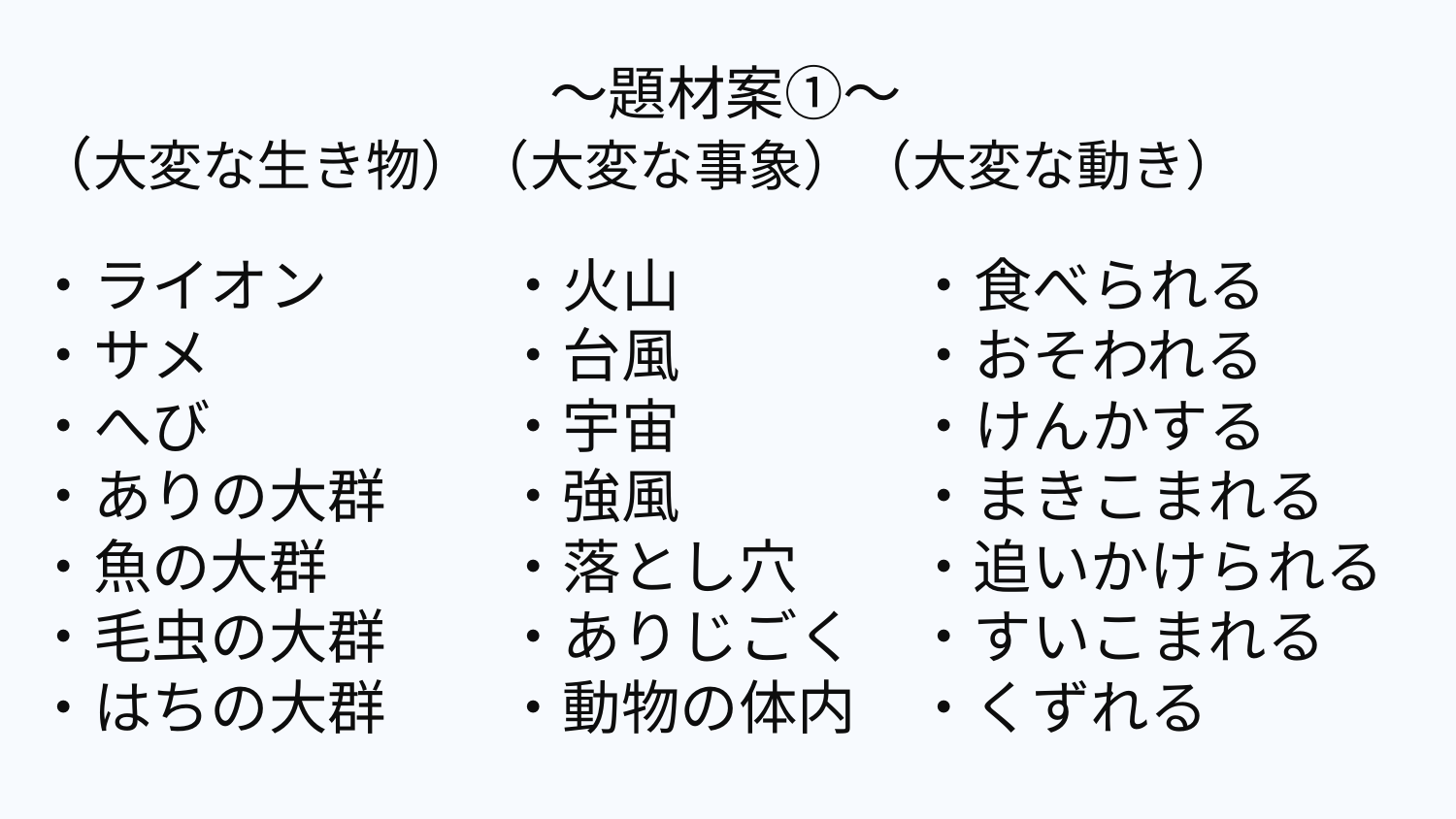

～題材案①～
（大変な生き物）（大変な事象）（大変な動き）

・ライオン　　　・火山　　　　・食べられる
・サメ　　　　　・台風　　　　・おそわれる
・へび　　　　　・宇宙　　　　・けんかする
・ありの大群　　・強風　　　　・まきこまれる
・魚の大群　　　・落とし穴　　・追いかけられる
・毛虫の大群　　・ありじごく　・すいこまれる
・はちの大群　　・動物の体内　・くずれる